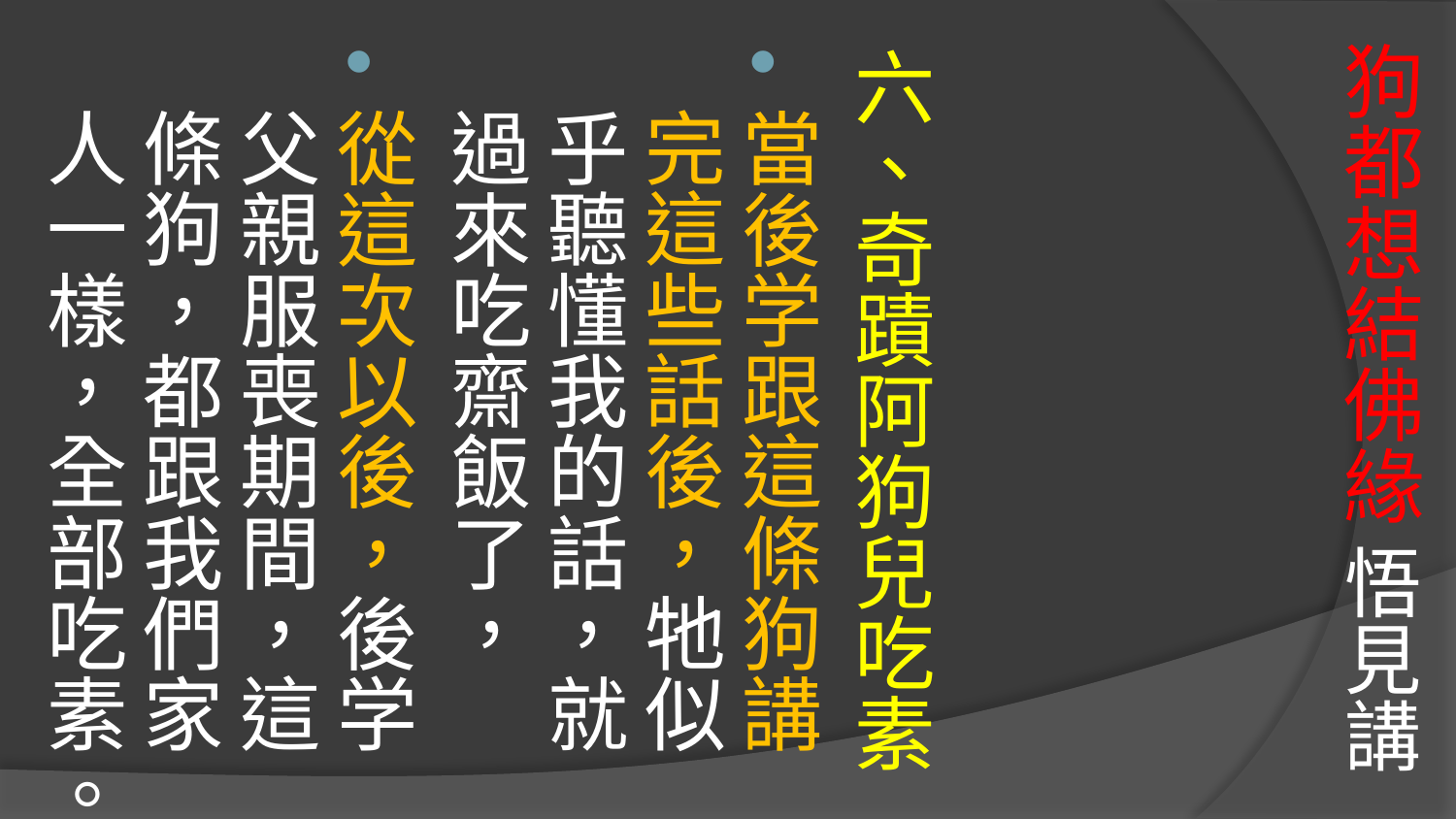

# 狗都想結佛緣 悟見講
六、奇蹟阿狗兒吃素
當後学跟這條狗講完這些話後，牠似乎聽懂我的話，就過來吃齋飯了，
從這次以後，後学父親服喪期間，這條狗，都跟我們家人一樣，全部吃素。